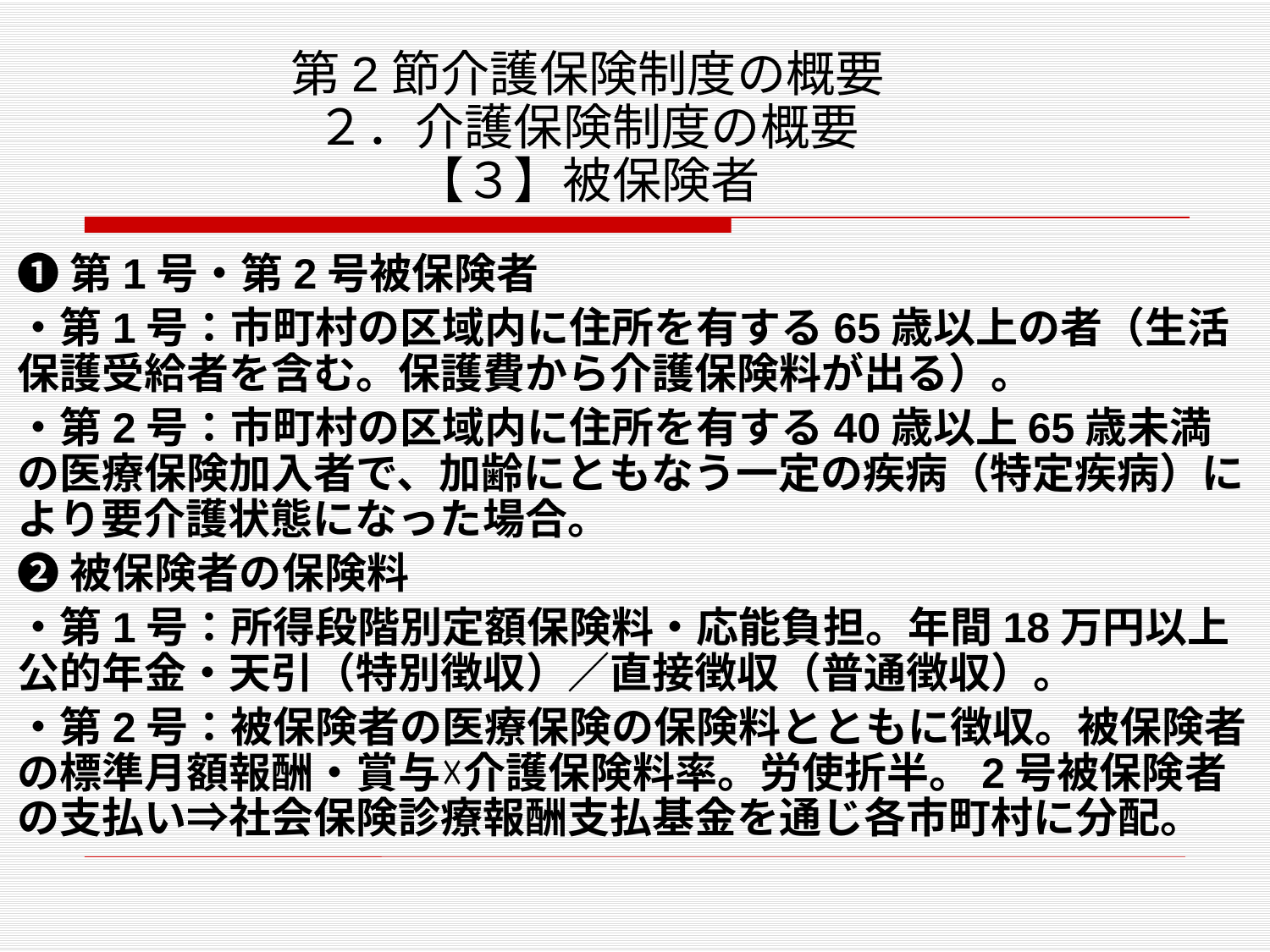

# 第2節介護保険制度の概要 ２．介護保険制度の概要 【３】被保険者
❶第1号・第2号被保険者
・第1号：市町村の区域内に住所を有する65歳以上の者（生活保護受給者を含む。保護費から介護保険料が出る）。
・第2号：市町村の区域内に住所を有する40歳以上65歳未満の医療保険加入者で、加齢にともなう一定の疾病（特定疾病）により要介護状態になった場合。
❷被保険者の保険料
・第1号：所得段階別定額保険料・応能負担。年間18万円以上公的年金・天引（特別徴収）／直接徴収（普通徴収）。
・第2号：被保険者の医療保険の保険料とともに徴収。被保険者の標準月額報酬・賞与☓介護保険料率。労使折半。2号被保険者の支払い⇒社会保険診療報酬支払基金を通じ各市町村に分配。